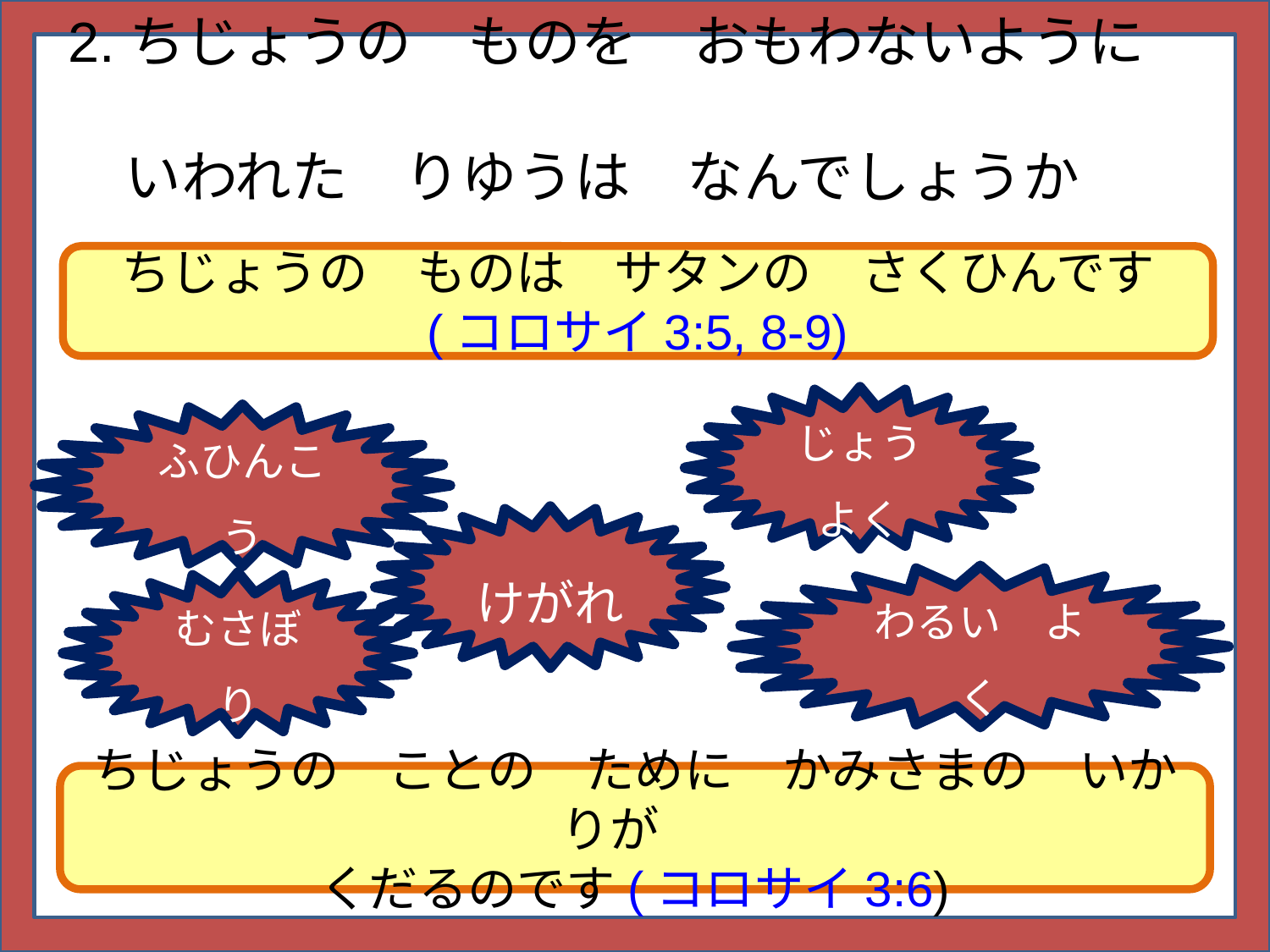

2.ちじょうの　ものを　おもわないように
　いわれた　りゆうは　なんでしょうか

ちじょうの　ものは　サタンの　さくひんです
(コロサイ3:5, 8-9)
じょうよく
ふひんこう
けがれ
わるい　よく
むさぼり
ちじょうの　ことの　ために　かみさまの　いかりが
くだるのです(コロサイ3:6)